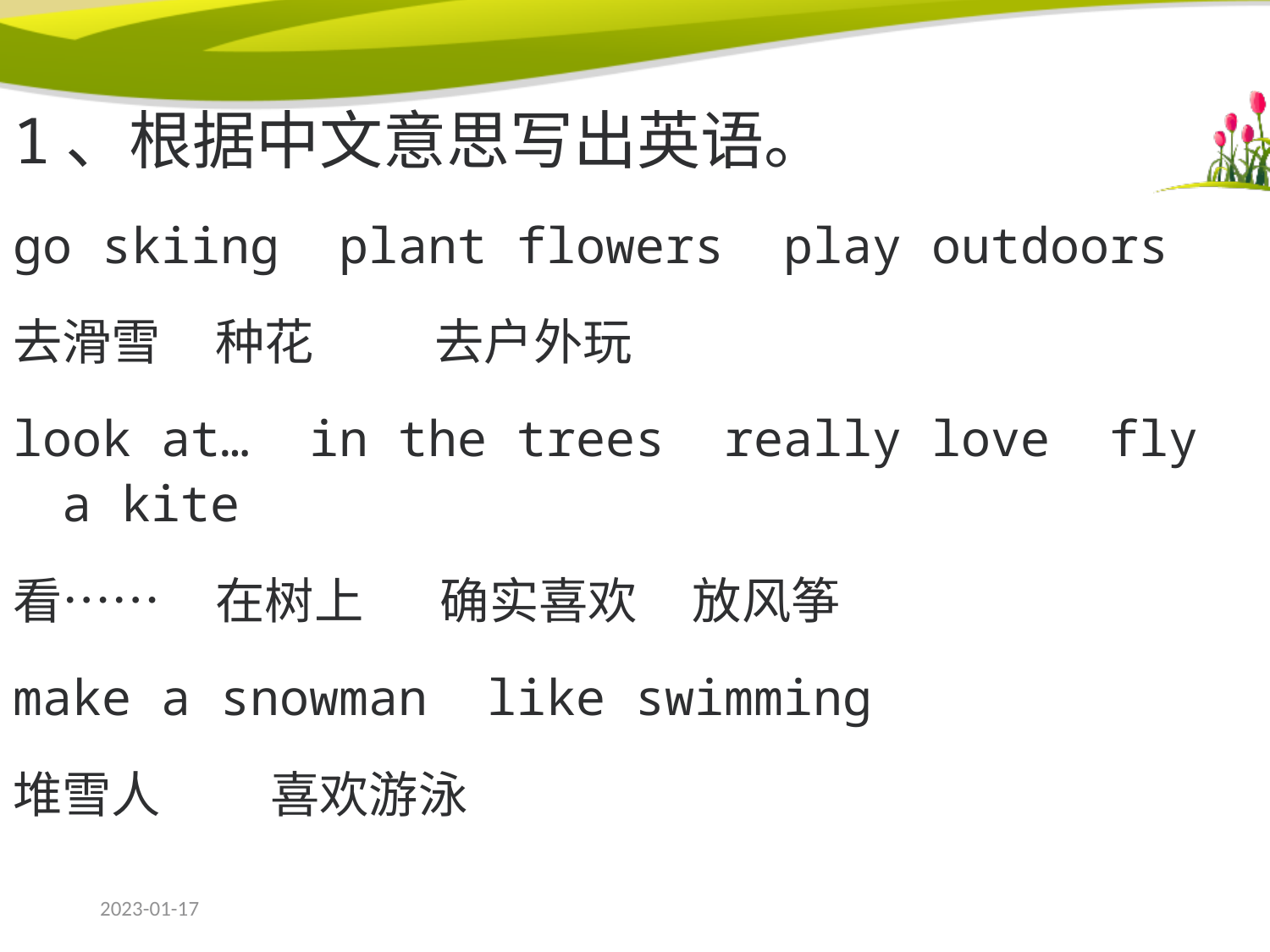

1、根据中文意思写出英语。
go skiing  plant flowers  play outdoors
去滑雪     种花           去户外玩
look at…  in the trees  really love  fly a kite
看……     在树上       确实喜欢     放风筝
make a snowman  like swimming
堆雪人          喜欢游泳
2023-01-17